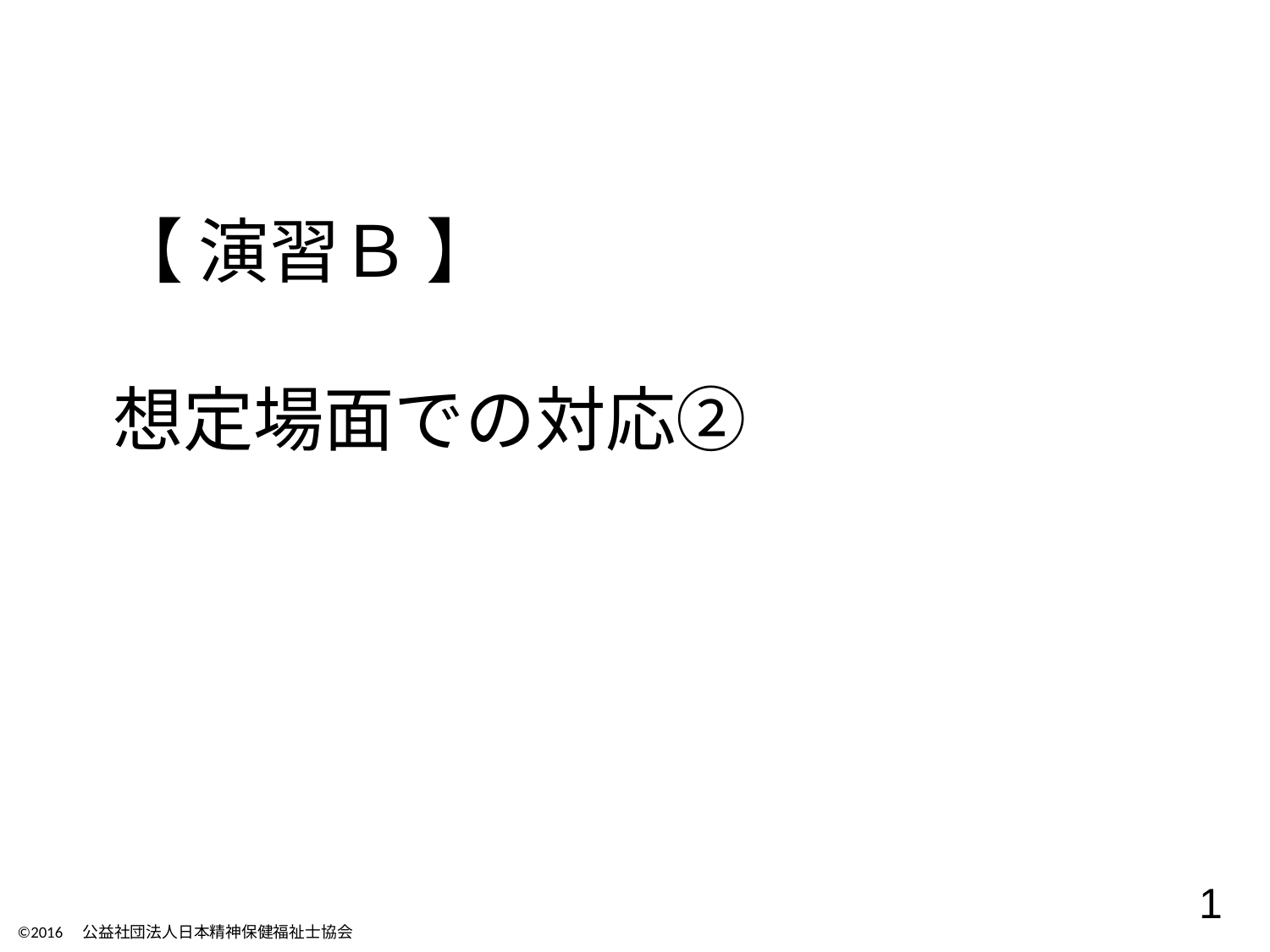

# 【 演習Ｂ 】 想定場面での対応②
1
©2016　公益社団法人日本精神保健福祉士協会